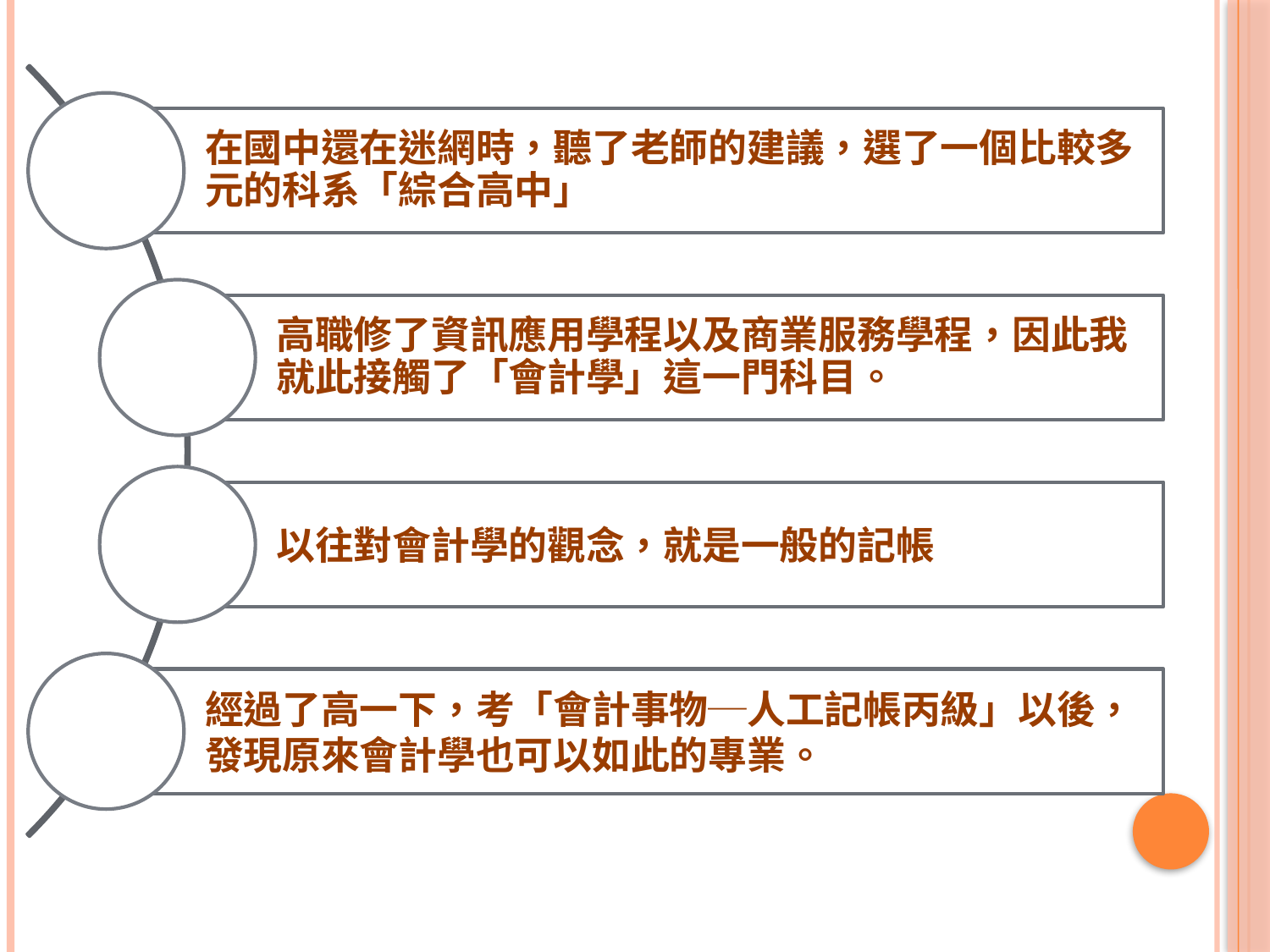

在國中還在迷網時，聽了老師的建議，選了一個比較多元的科系「綜合高中」
高職修了資訊應用學程以及商業服務學程，因此我就此接觸了「會計學」這一門科目。
以往對會計學的觀念，就是一般的記帳
經過了高一下，考「會計事物─人工記帳丙級」以後，發現原來會計學也可以如此的專業。